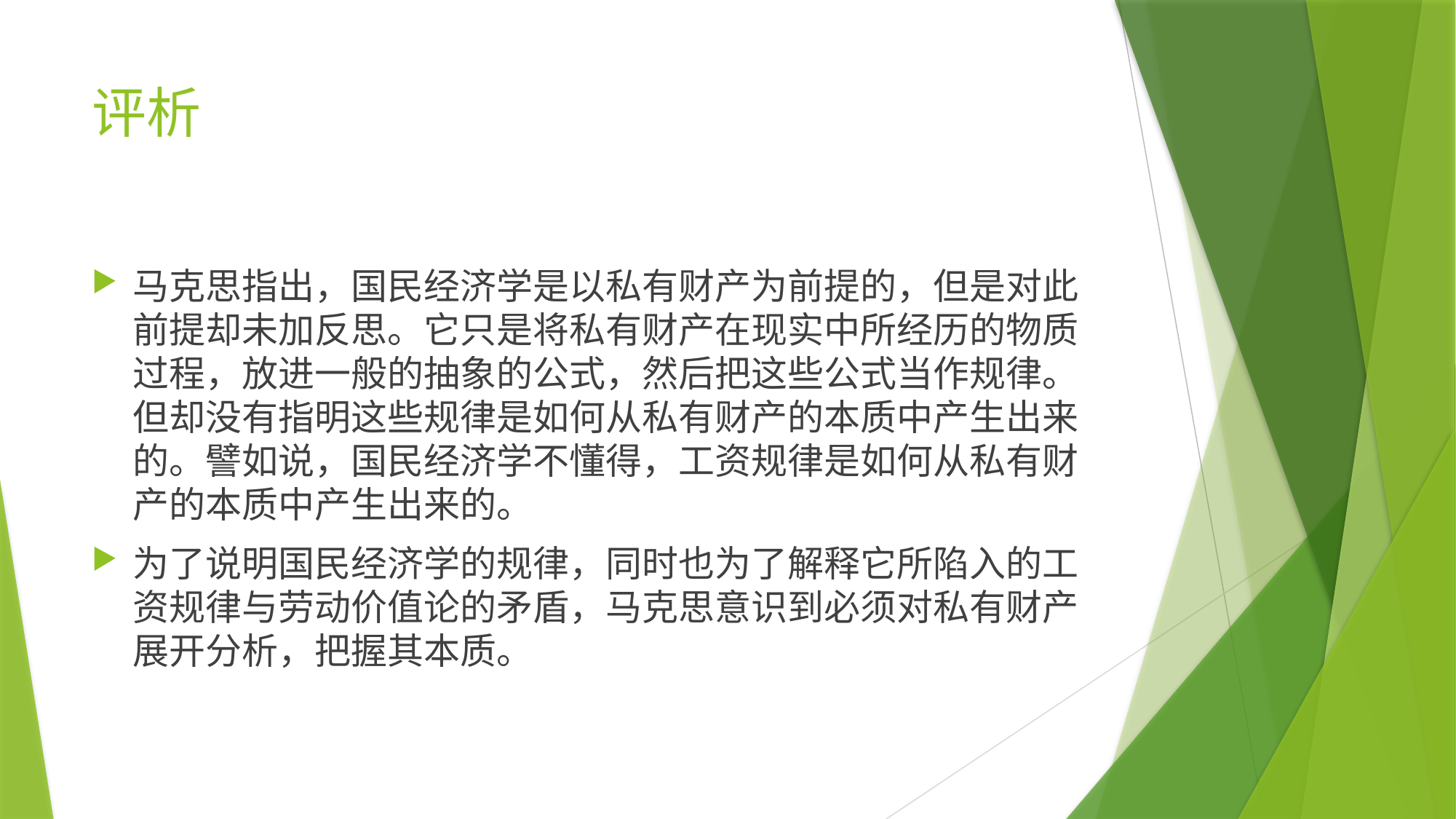

# 评析
马克思指出，国民经济学是以私有财产为前提的，但是对此前提却未加反思。它只是将私有财产在现实中所经历的物质过程，放进一般的抽象的公式，然后把这些公式当作规律。但却没有指明这些规律是如何从私有财产的本质中产生出来的。譬如说，国民经济学不懂得，工资规律是如何从私有财产的本质中产生出来的。
为了说明国民经济学的规律，同时也为了解释它所陷入的工资规律与劳动价值论的矛盾，马克思意识到必须对私有财产展开分析，把握其本质。